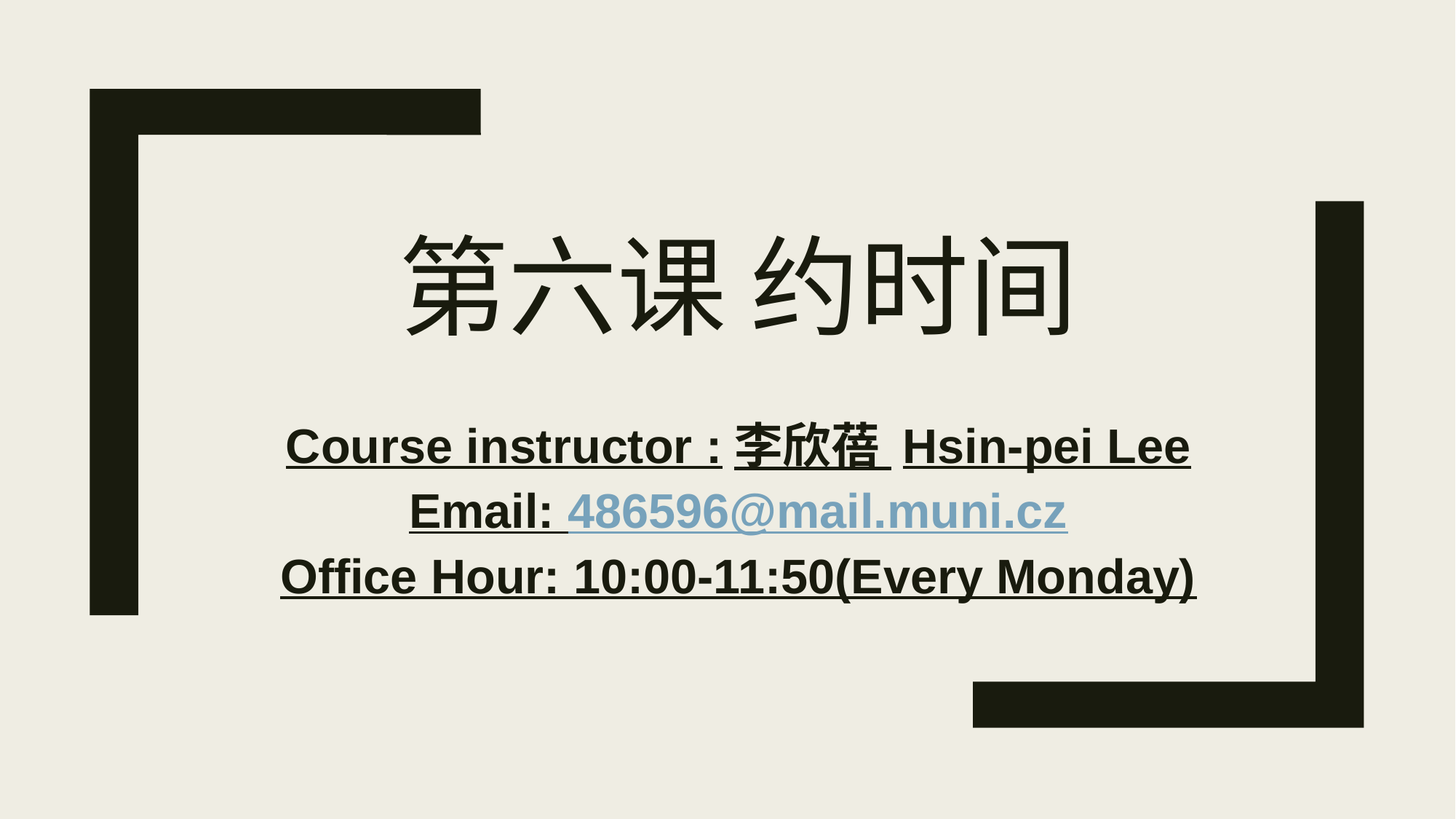

# 第六课 约时间
Course instructor :李欣蓓 Hsin-pei Lee
Email: 486596@mail.muni.cz
Office Hour: 10:00-11:50(Every Monday)